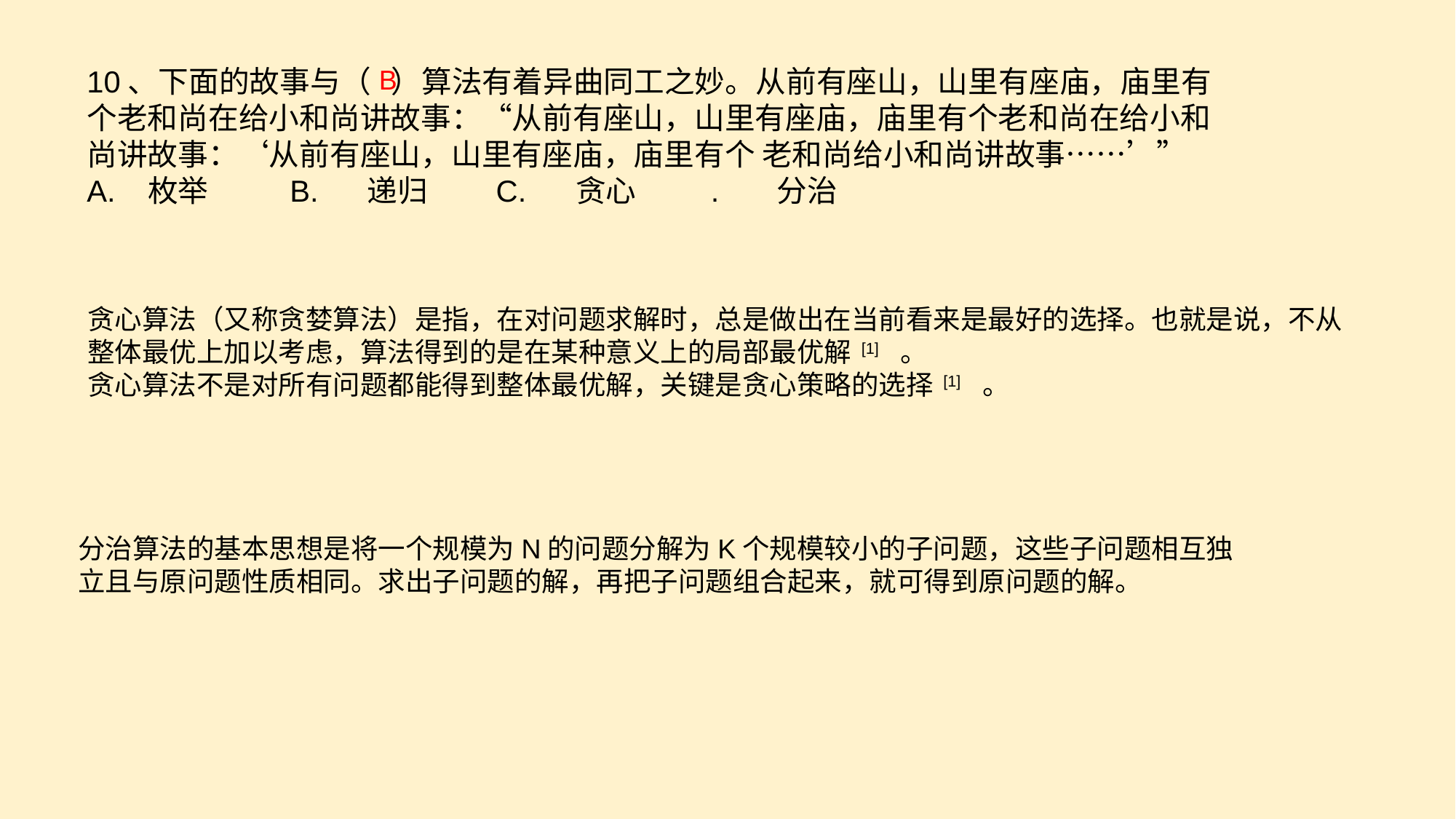

10、下面的故事与（   ）算法有着异曲同工之妙。从前有座山，山里有座庙，庙里有个老和尚在给小和尚讲故事：“从前有座山，山里有座庙，庙里有个老和尚在给小和尚讲故事：‘从前有座山，山里有座庙，庙里有个 老和尚给小和尚讲故事……’”
A.   枚举           B.     递归         C.     贪心          .      分治
B
贪心算法（又称贪婪算法）是指，在对问题求解时，总是做出在当前看来是最好的选择。也就是说，不从整体最优上加以考虑，算法得到的是在某种意义上的局部最优解 [1]  。
贪心算法不是对所有问题都能得到整体最优解，关键是贪心策略的选择 [1]  。

分治算法的基本思想是将一个规模为N的问题分解为K个规模较小的子问题，这些子问题相互独立且与原问题性质相同。求出子问题的解，再把子问题组合起来，就可得到原问题的解。